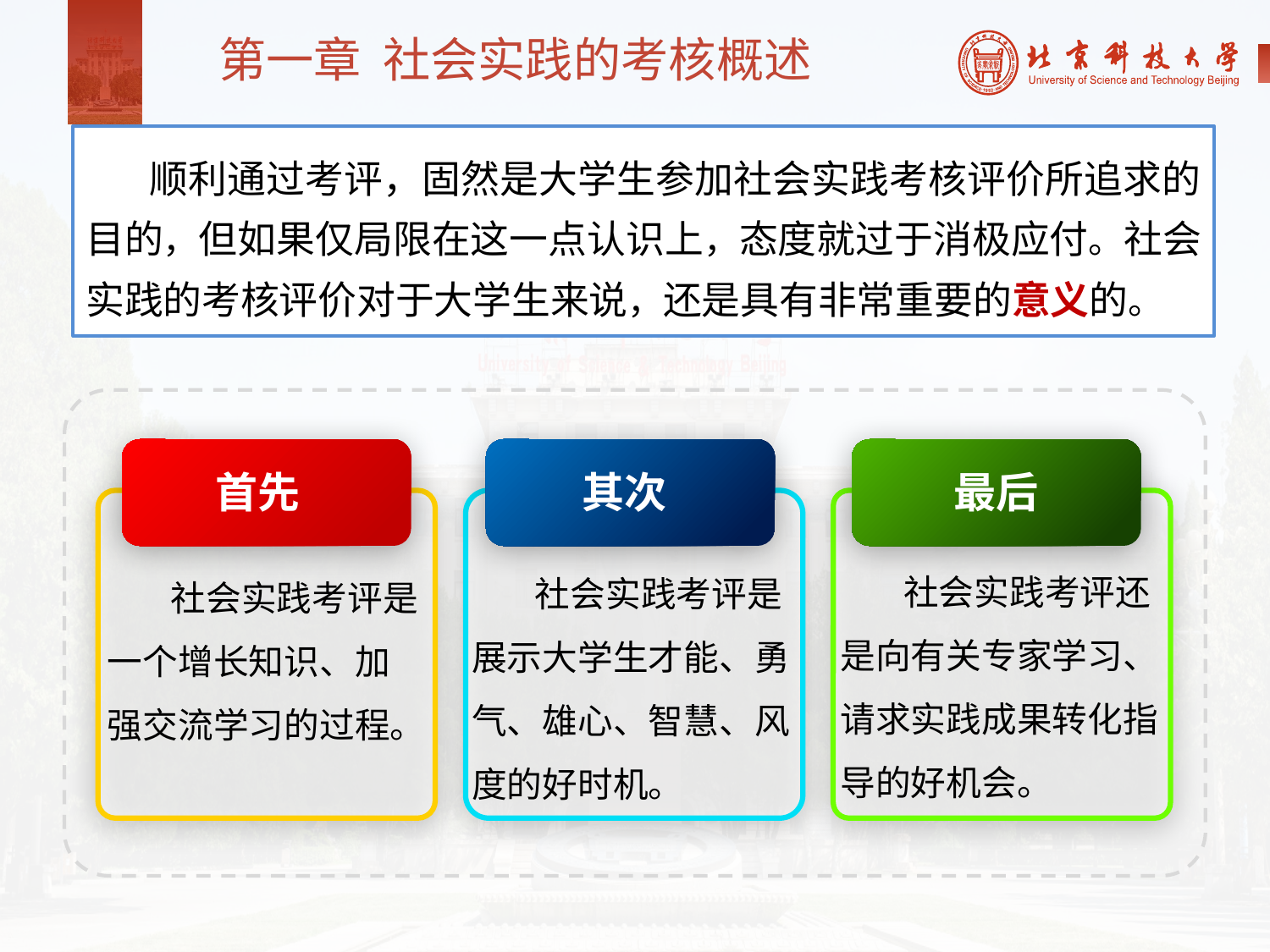

第一章  社会实践的考核概述

顺利通过考评，固然是大学生参加社会实践考核评价所追求的目的，但如果仅局限在这一点认识上，态度就过于消极应付。社会实践的考核评价对于大学生来说，还是具有非常重要的意义的。

首先
其次
最后

       社会实践考评还是向有关专家学习、请求实践成果转化指导的好机会。
       社会实践考评是展示大学生才能、勇气、雄心、智慧、风度的好时机。
       社会实践考评是一个增长知识、加强交流学习的过程。